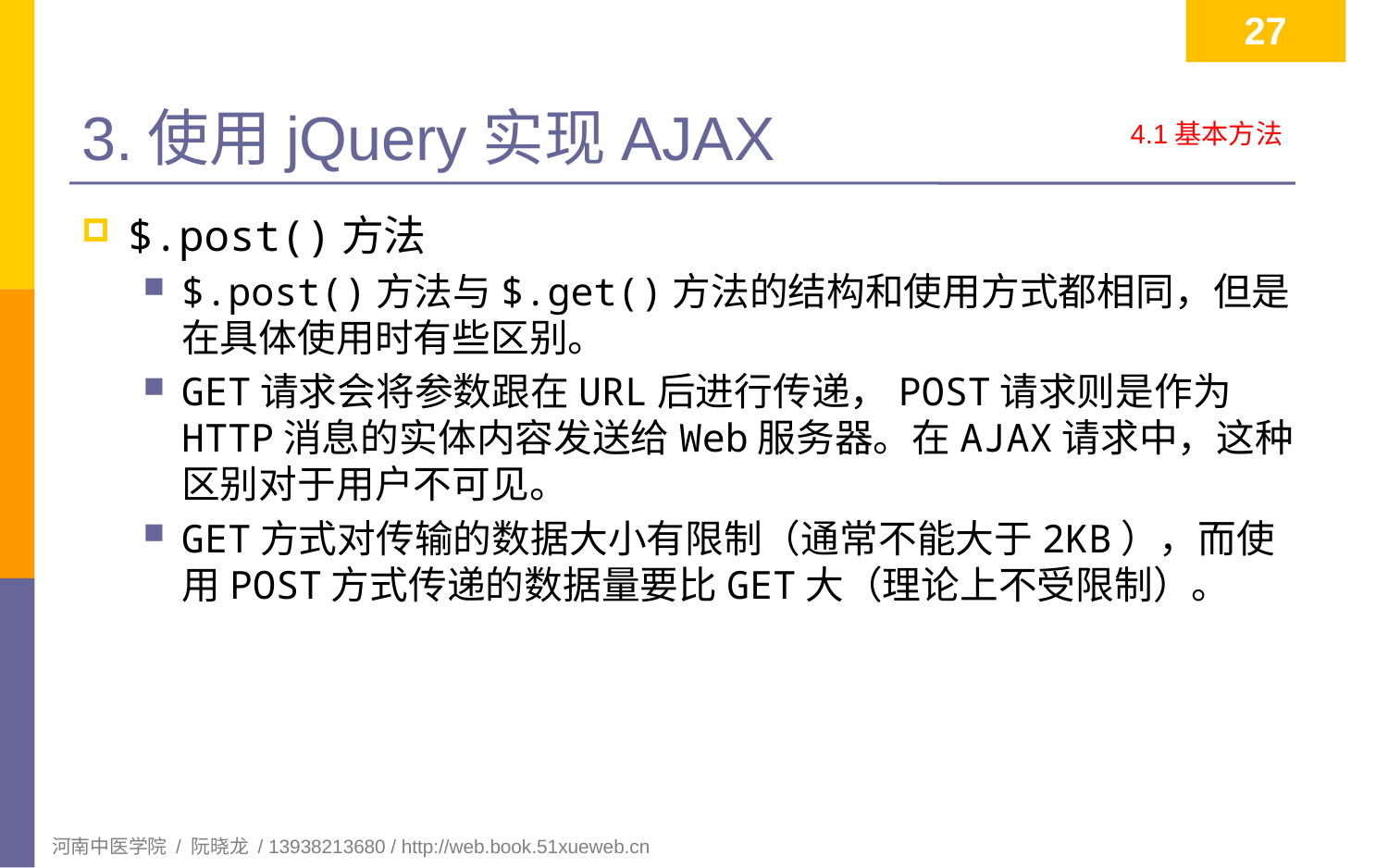

27
# 3.使用jQuery实现AJAX
4.1基本方法
$.post()方法
$.post()方法与$.get()方法的结构和使用方式都相同，但是在具体使用时有些区别。
GET请求会将参数跟在URL后进行传递，POST请求则是作为HTTP消息的实体内容发送给Web服务器。在AJAX请求中，这种区别对于用户不可见。
GET方式对传输的数据大小有限制（通常不能大于2KB），而使用POST方式传递的数据量要比GET大（理论上不受限制）。